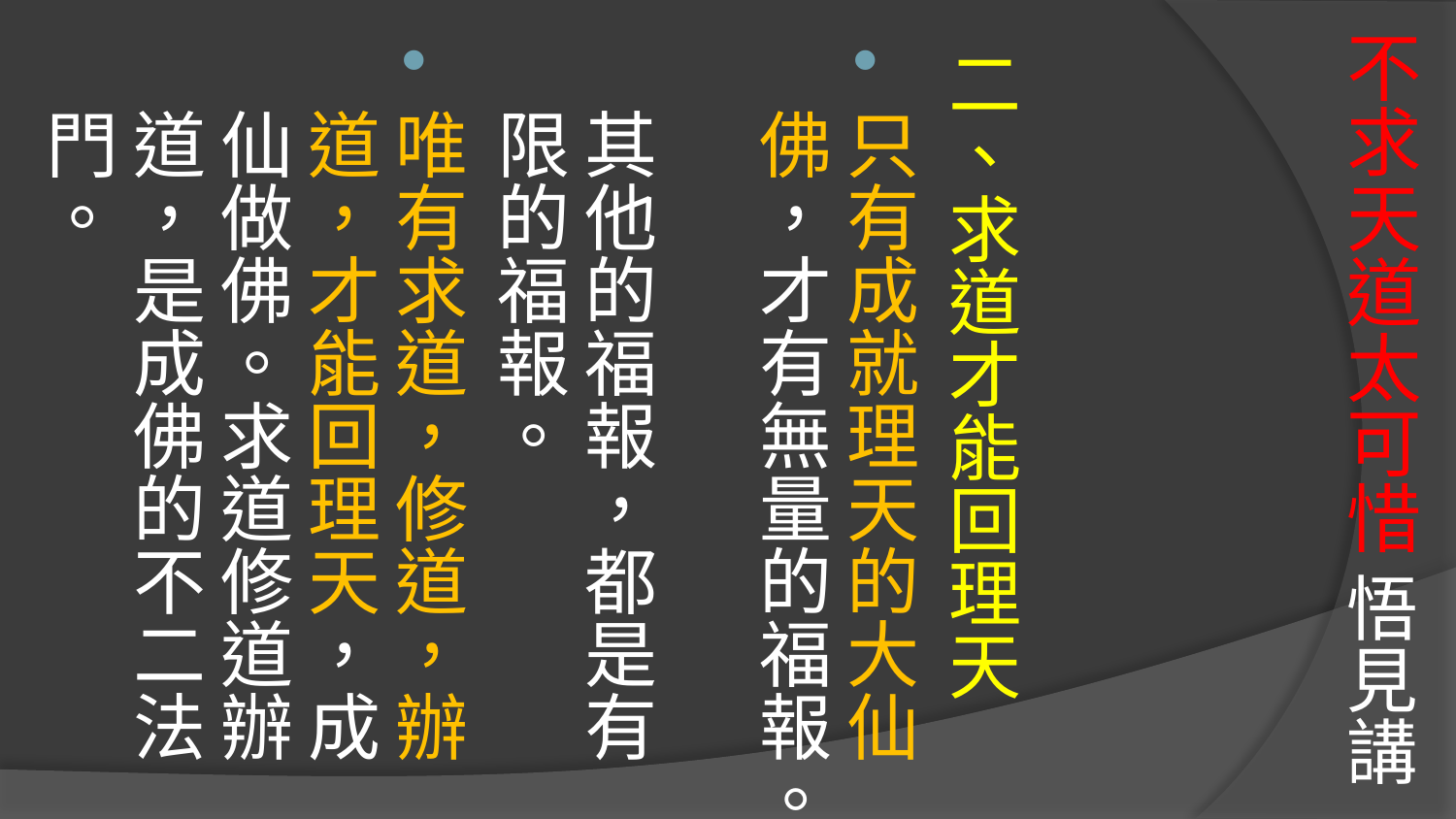

# 不求天道太可惜 悟見講
二、求道才能回理天
只有成就理天的大仙佛，才有無量的福報。
其他的福報，都是有限的福報。
唯有求道，修道，辦道，才能回理天，成仙做佛。求道修道辦道，是成佛的不二法門。